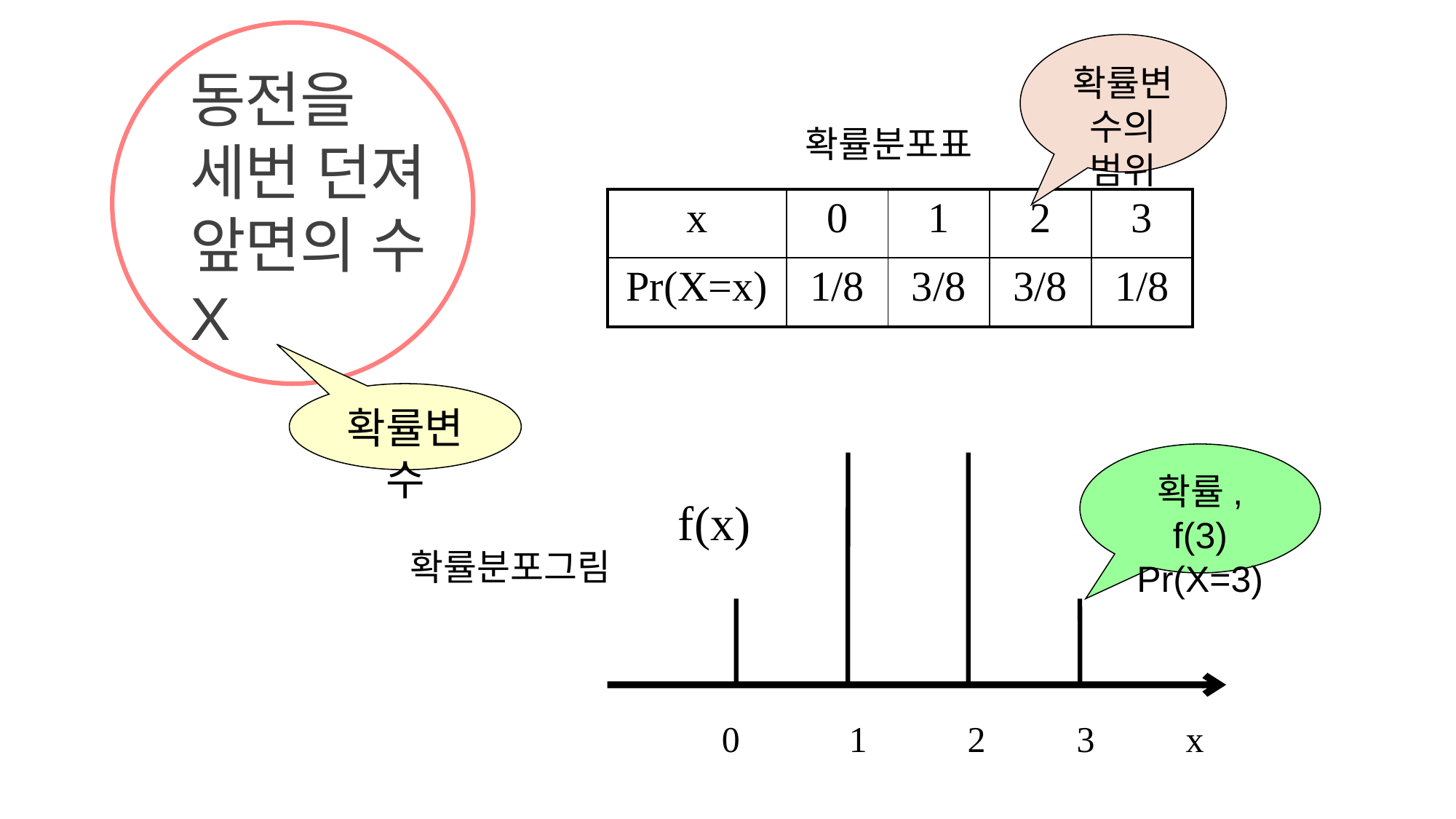

확률변수의 범위
# 동전을 세번 던져 앞면의 수 X
확률분포표
| x | 0 | 1 | 2 | 3 |
| --- | --- | --- | --- | --- |
| Pr(X=x) | 1/8 | 3/8 | 3/8 | 1/8 |
확률변수
확률, f(3)
Pr(X=3)

f(x)
확률분포그림

 0            1           2          3          x